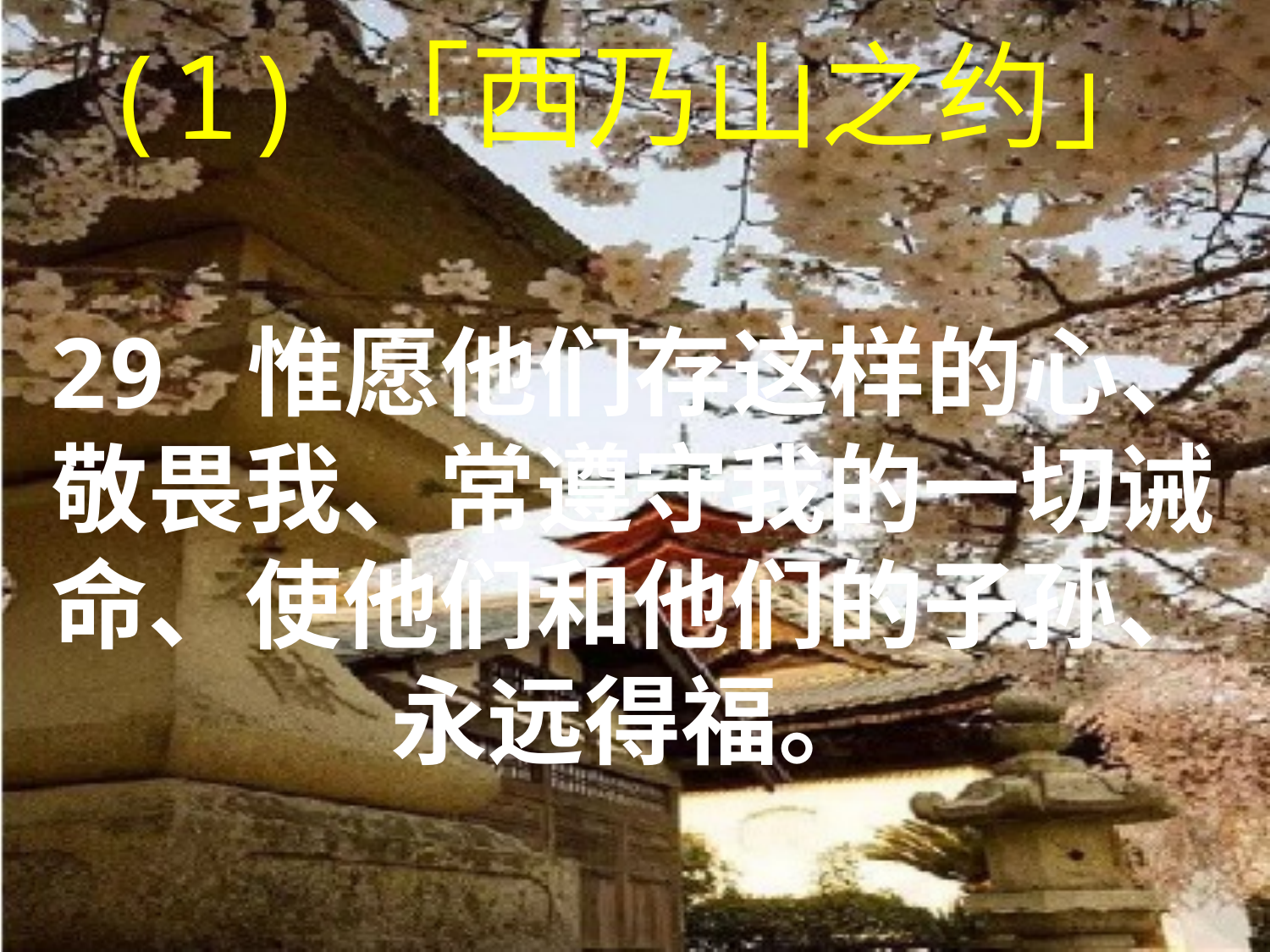

# (1)	「西乃山之约」
29 惟愿他们存这样的心、
敬畏我、常遵守我的一切诫命、使他们和他们的子孙、永远得福。